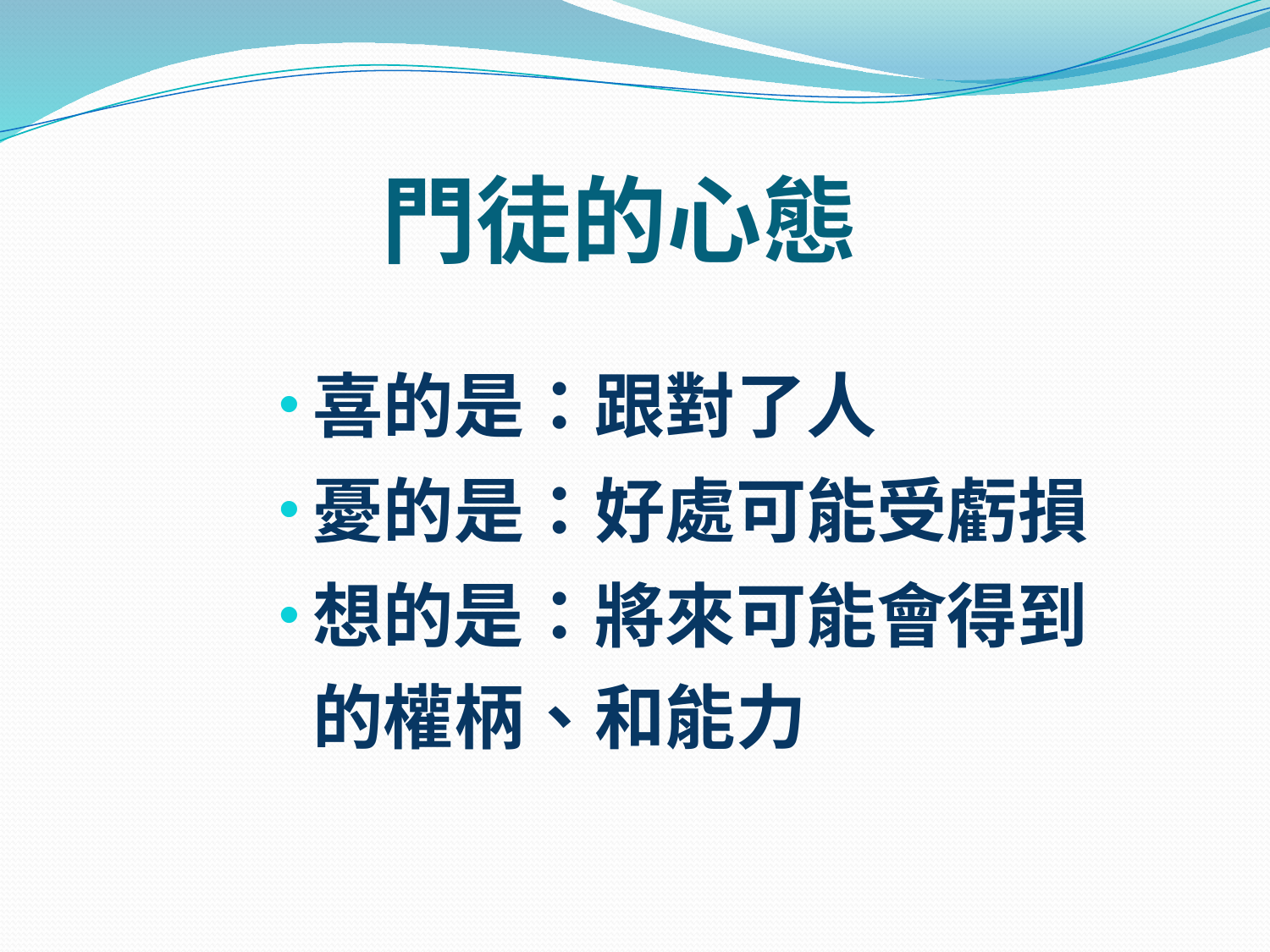

# 門徒的心態
喜的是：跟對了人
憂的是：好處可能受虧損
想的是：將來可能會得到的權柄、和能力